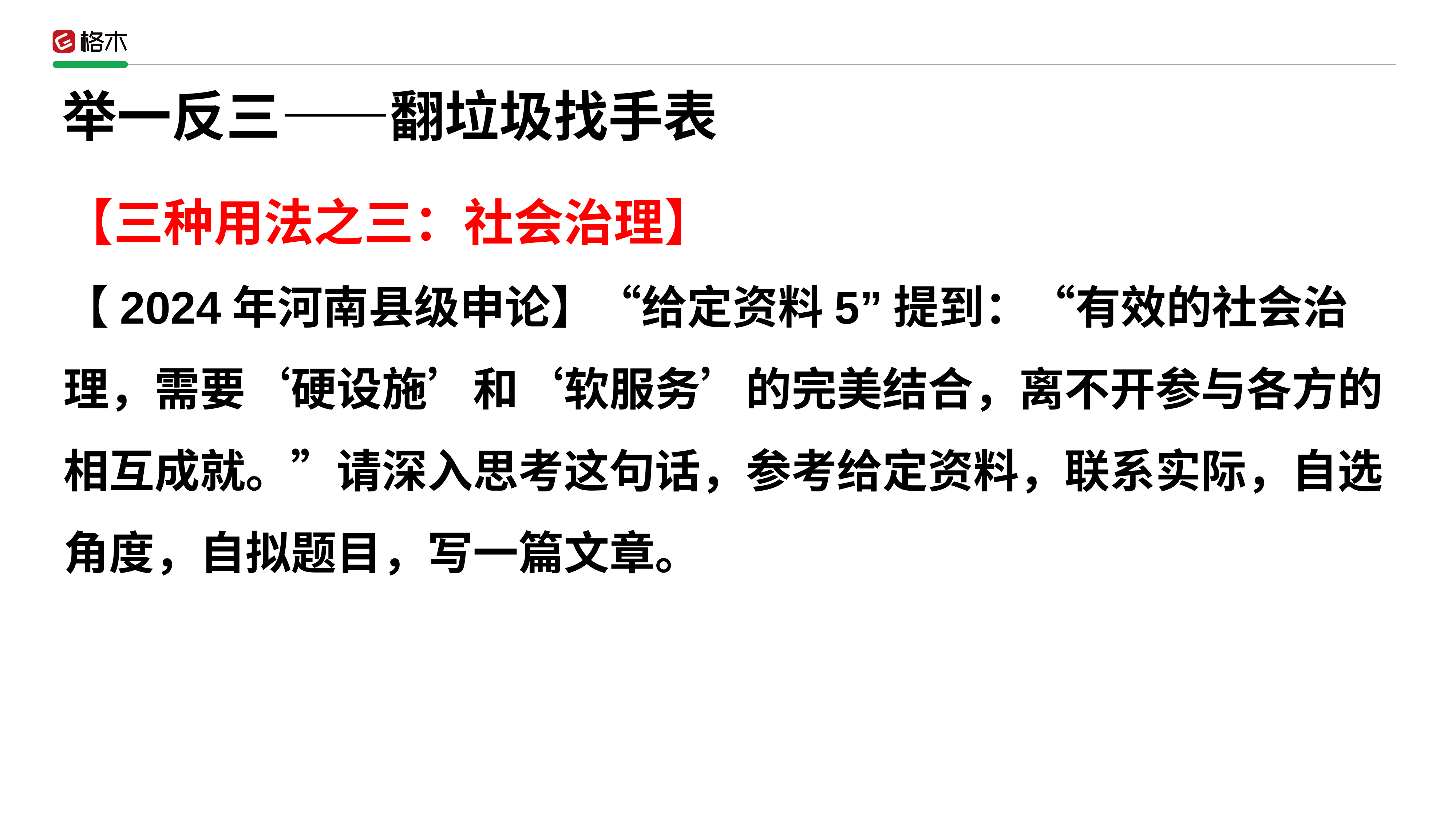

举一反三——翻垃圾找手表
【三种用法之三：社会治理】
【2024年河南县级申论】“给定资料5”提到：“有效的社会治理，需要‘硬设施’和‘软服务’的完美结合，离不开参与各方的相互成就。”请深入思考这句话，参考给定资料，联系实际，自选角度，自拟题目，写一篇文章。